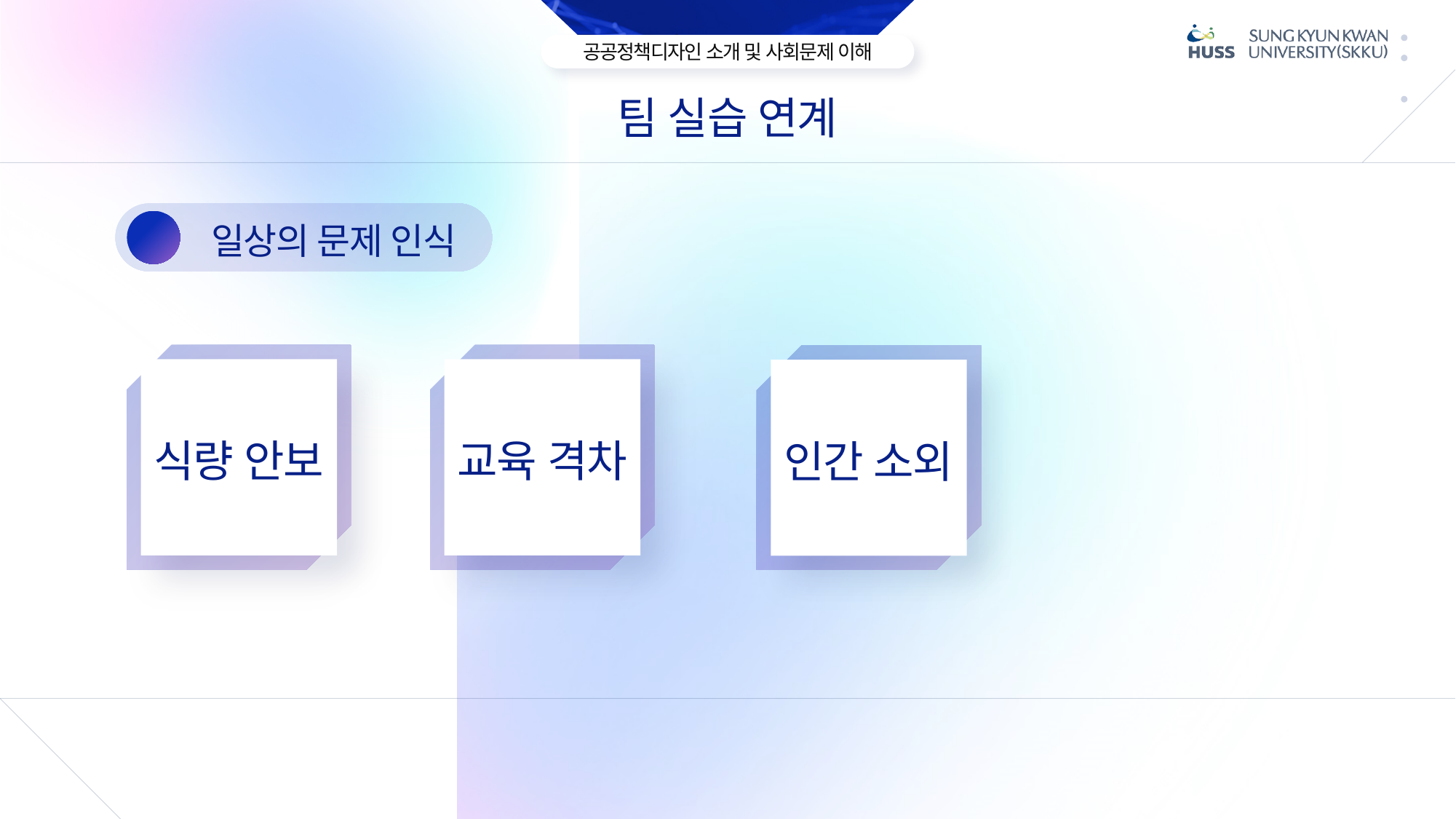

팀 실습 연계
일상의 문제 인식
1

식량 안보

교육 격차

인간 소외